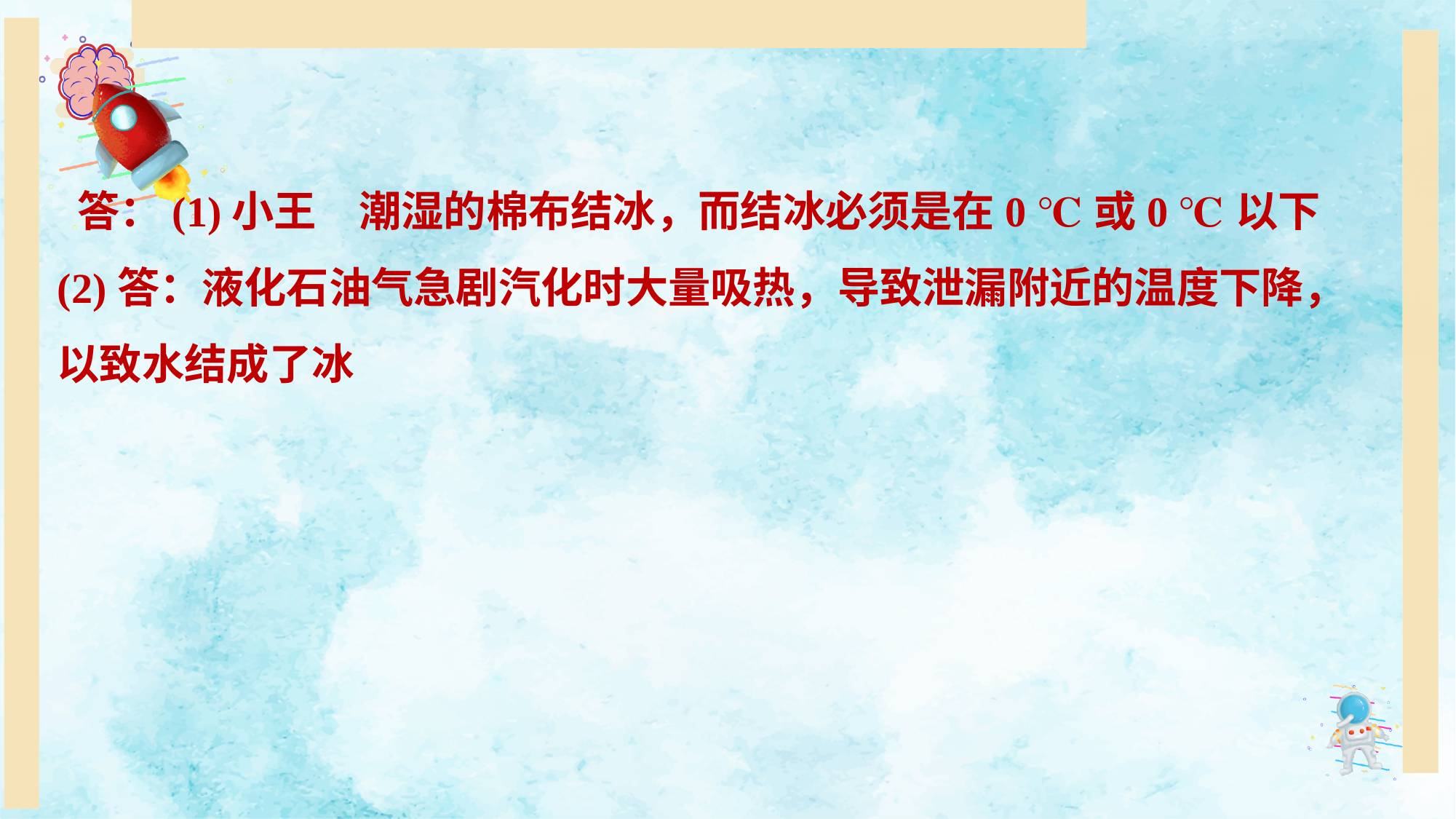

答：(1)小王　潮湿的棉布结冰，而结冰必须是在0 ℃或0 ℃以下
(2)答：液化石油气急剧汽化时大量吸热，导致泄漏附近的温度下降，以致水结成了冰